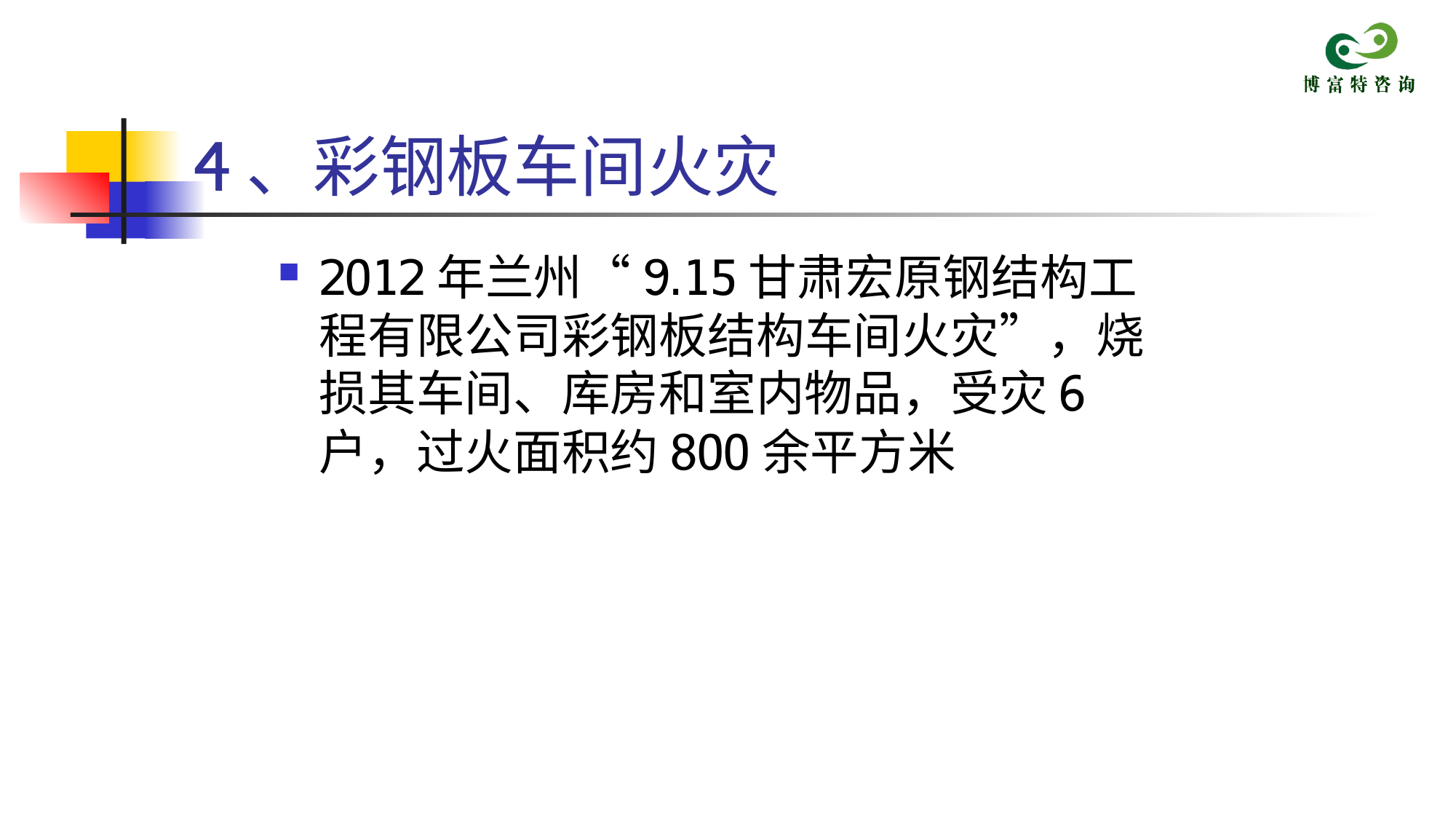

# 4、彩钢板车间火灾
2012年兰州“9.15甘肃宏原钢结构工程有限公司彩钢板结构车间火灾”，烧损其车间、库房和室内物品，受灾6户，过火面积约800余平方米